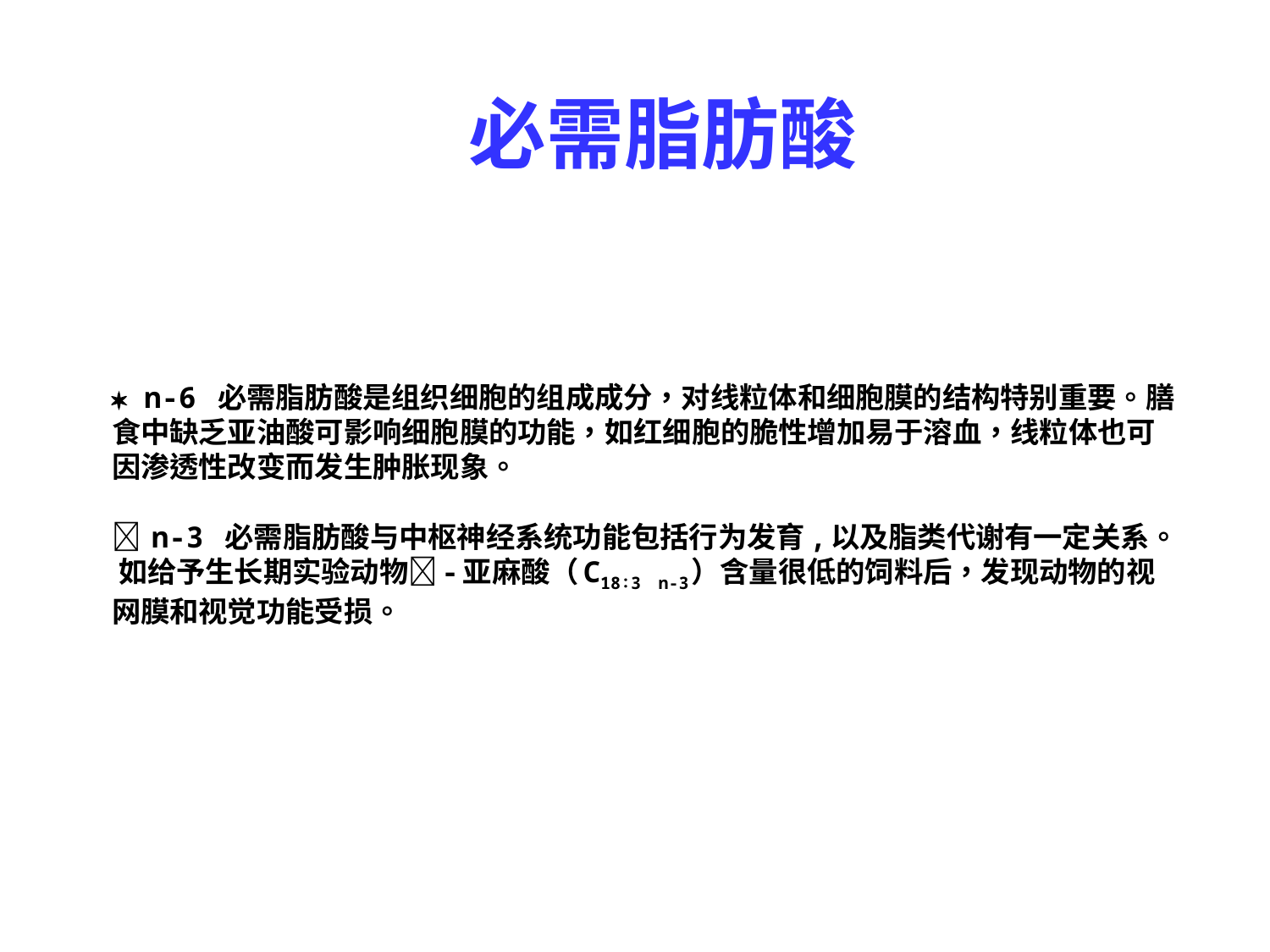

必需脂肪酸
# ∗ n-6 必需脂肪酸是组织细胞的组成成分，对线粒体和细胞膜的结构特别重要。膳食中缺乏亚油酸可影响细胞膜的功能，如红细胞的脆性增加易于溶血，线粒体也可因渗透性改变而发生肿胀现象。 ∗ n-3 必需脂肪酸与中枢神经系统功能包括行为发育,以及脂类代谢有一定关系。 如给予生长期实验动物α-亚麻酸（C18∶3 n-3）含量很低的饲料后，发现动物的视网膜和视觉功能受损。